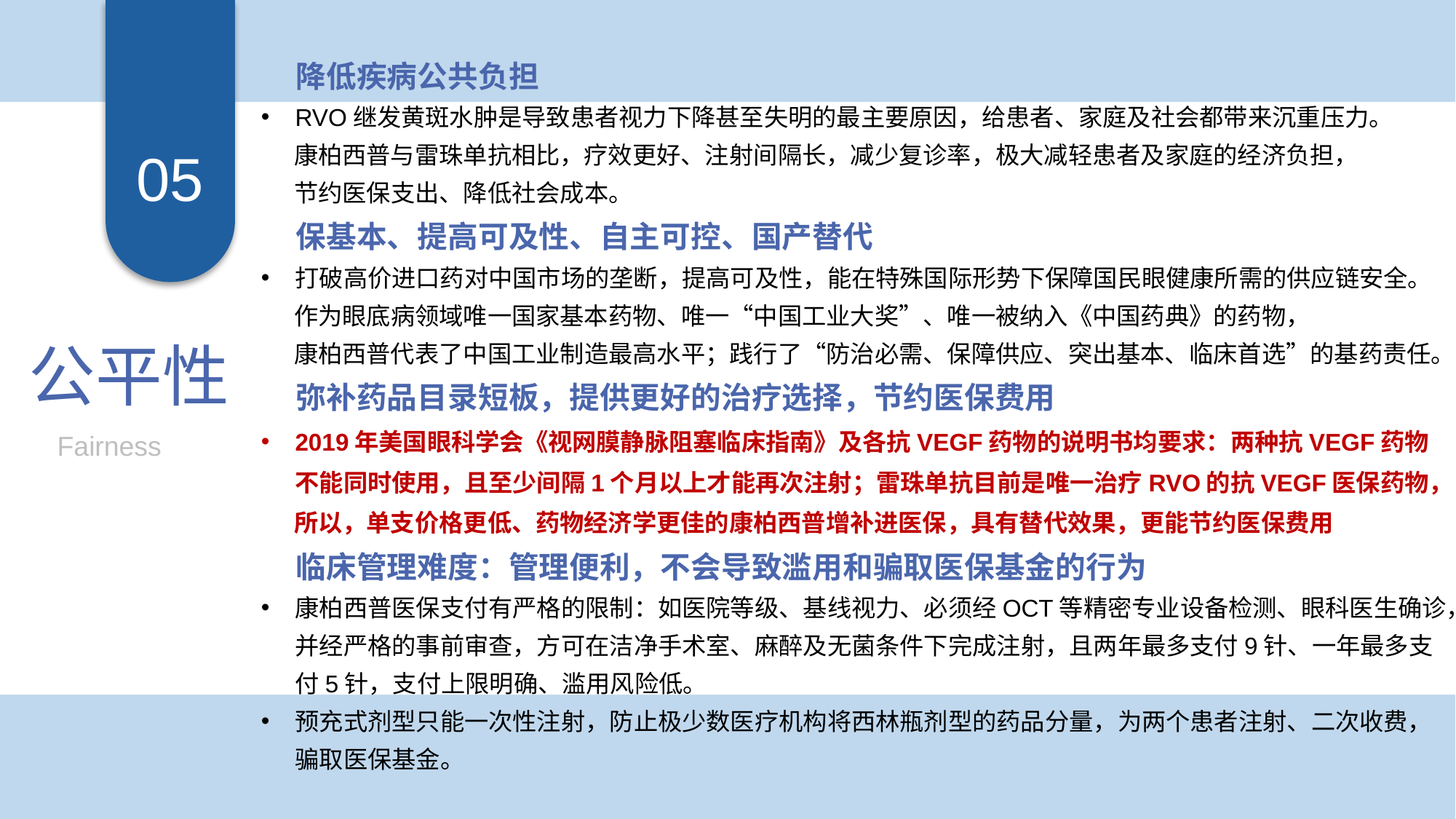

降低疾病公共负担
RVO继发黄斑水肿是导致患者视力下降甚至失明的最主要原因，给患者、家庭及社会都带来沉重压力。
     康柏西普与雷珠单抗相比，疗效更好、注射间隔长，减少复诊率，极大减轻患者及家庭的经济负担，
     节约医保支出、降低社会成本。
    保基本、提高可及性、自主可控、国产替代
打破高价进口药对中国市场的垄断，提高可及性，能在特殊国际形势下保障国民眼健康所需的供应链安全。
     作为眼底病领域唯一国家基本药物、唯一“中国工业大奖”、唯一被纳入《中国药典》的药物，
     康柏西普代表了中国工业制造最高水平；践行了“防治必需、保障供应、突出基本、临床首选”的基药责任。
    弥补药品目录短板，提供更好的治疗选择，节约医保费用
2019年美国眼科学会《视网膜静脉阻塞临床指南》及各抗VEGF药物的说明书均要求：两种抗VEGF药物不能同时使用，且至少间隔1个月以上才能再次注射；雷珠单抗目前是唯一治疗RVO的抗VEGF医保药物，
     所以，单支价格更低、药物经济学更佳的康柏西普增补进医保，具有替代效果，更能节约医保费用
    临床管理难度：管理便利，不会导致滥用和骗取医保基金的行为
康柏西普医保支付有严格的限制：如医院等级、基线视力、必须经OCT等精密专业设备检测、眼科医生确诊，并经严格的事前审查，方可在洁净手术室、麻醉及无菌条件下完成注射，且两年最多支付9针、一年最多支付5针，支付上限明确、滥用风险低。
预充式剂型只能一次性注射，防止极少数医疗机构将西林瓶剂型的药品分量，为两个患者注射、二次收费，骗取医保基金。

05

公平性
Fairness